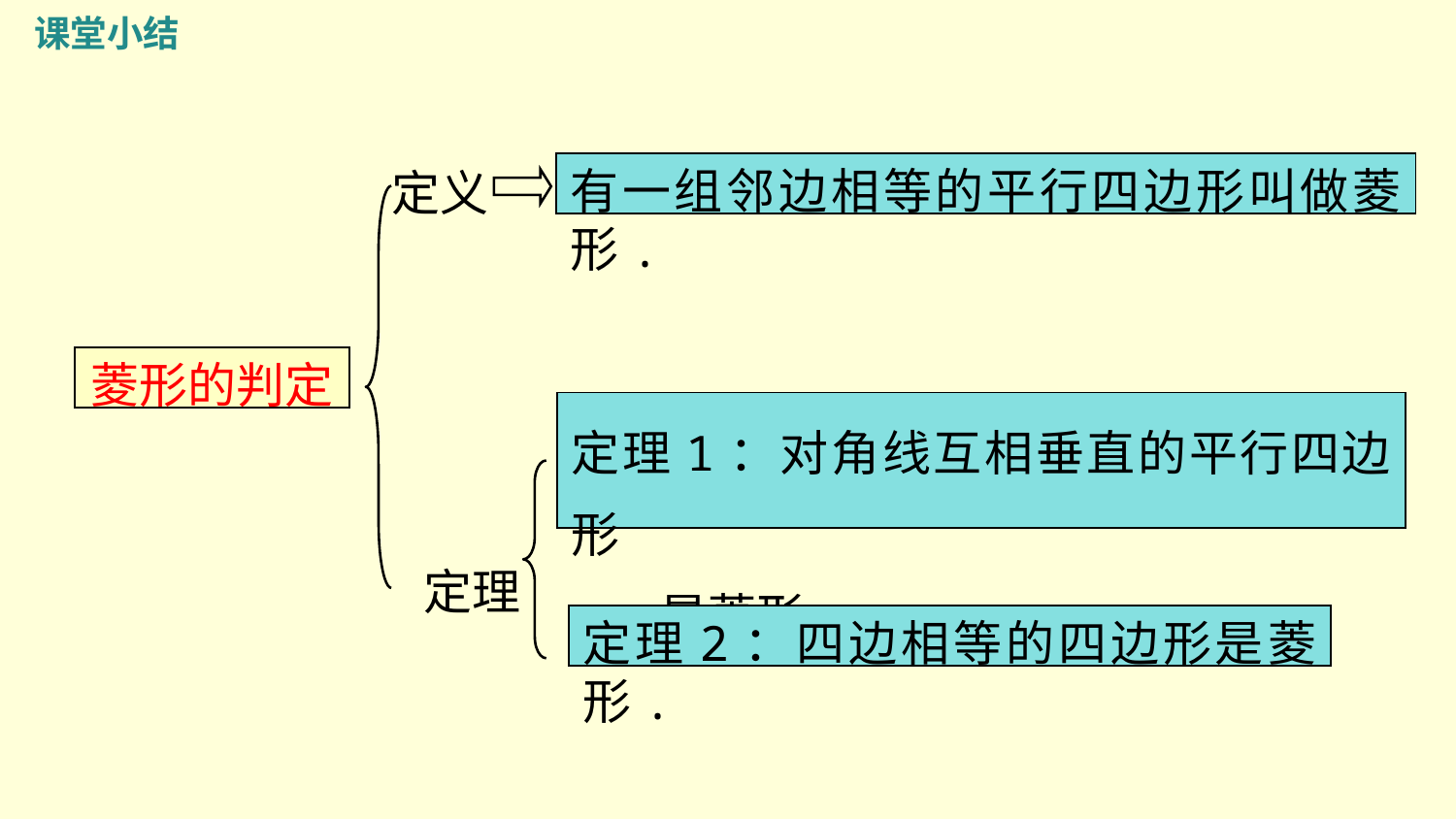

课堂小结
有一组邻边相等的平行四边形叫做菱形.
定义

菱形的判定
定理1：对角线互相垂直的平行四边形
       是菱形.

定理
定理2：四边相等的四边形是菱形.